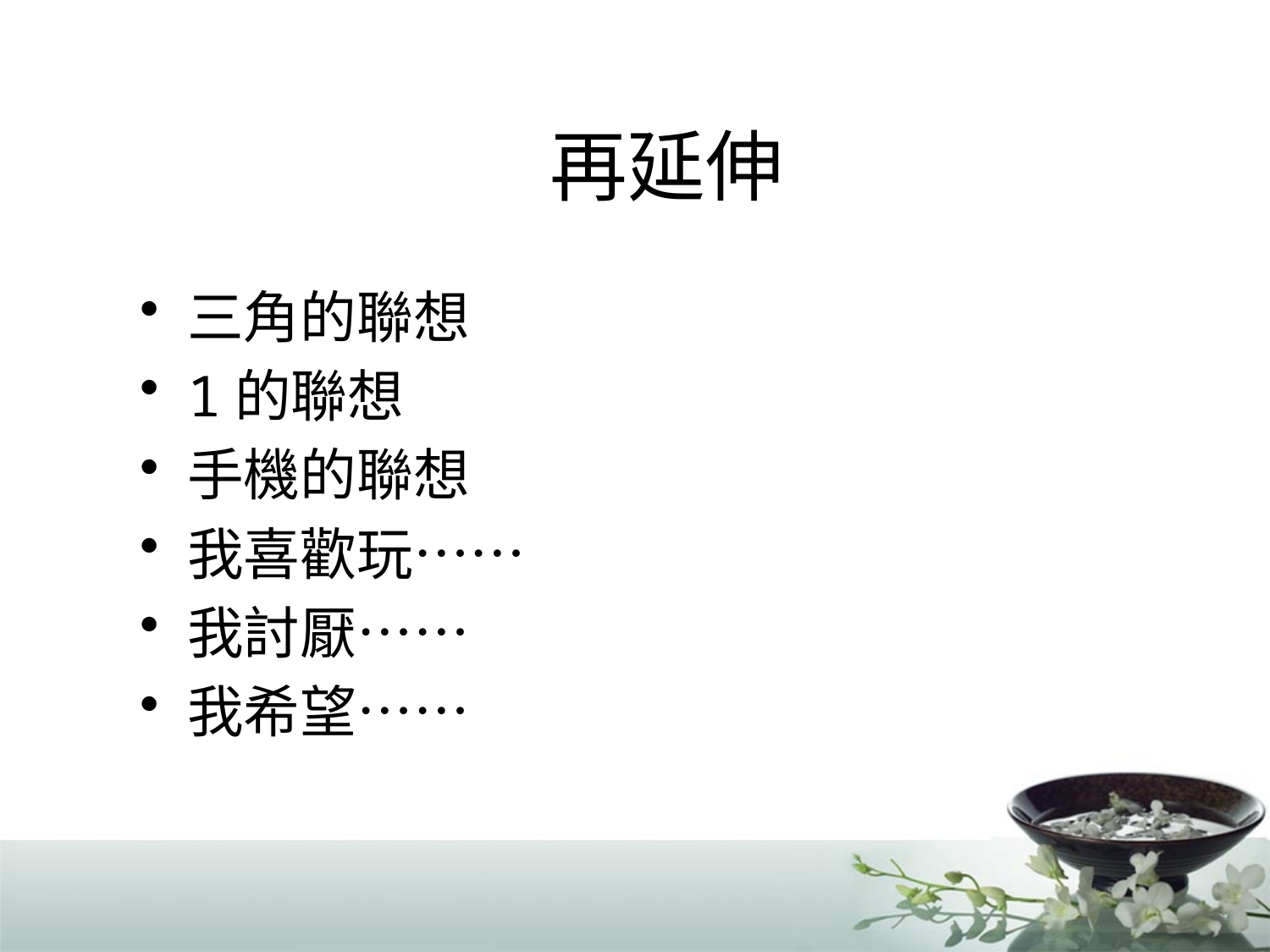

# 再延伸
三角的聯想
1的聯想
手機的聯想
我喜歡玩……
我討厭……
我希望……